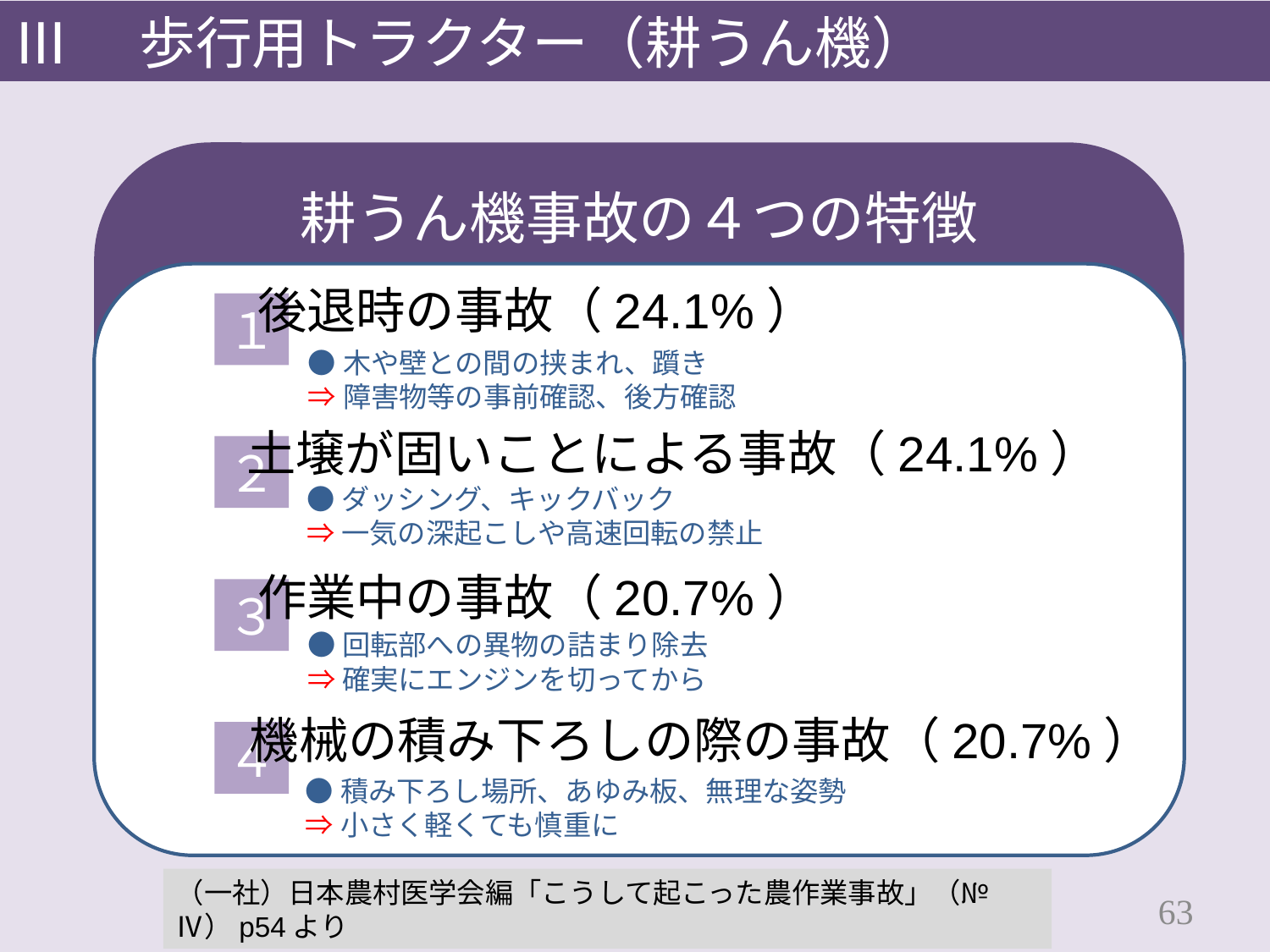

Ⅲ　歩行用トラクター（耕うん機）
耕うん機事故の４つの特徴

後退時の事故（24.1%）
１
●木や壁との間の挟まれ、躓き
⇒障害物等の事前確認、後方確認
土壌が固いことによる事故（24.1%）
２
●ダッシング、キックバック
⇒一気の深起こしや高速回転の禁止
作業中の事故（20.7%）
３
●回転部への異物の詰まり除去
⇒確実にエンジンを切ってから
機械の積み下ろしの際の事故（20.7%）
４
●積み下ろし場所、あゆみ板、無理な姿勢
⇒小さく軽くても慎重に
（一社）日本農村医学会編「こうして起こった農作業事故」（№Ⅳ）p54より
63